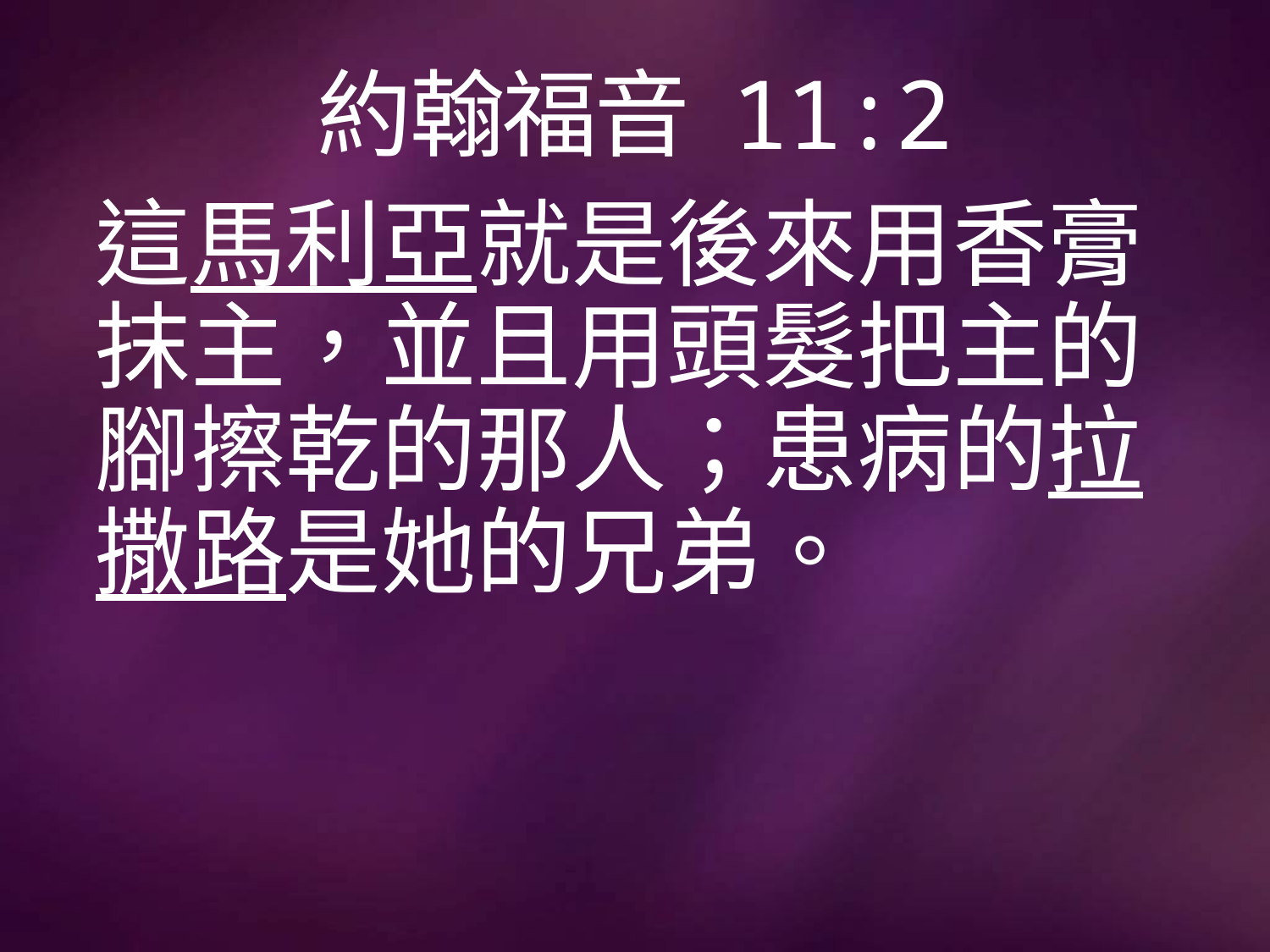

# 約翰福音 11:2
這馬利亞就是後來用香膏抹主，並且用頭髮把主的腳擦乾的那人；患病的拉撒路是她的兄弟。